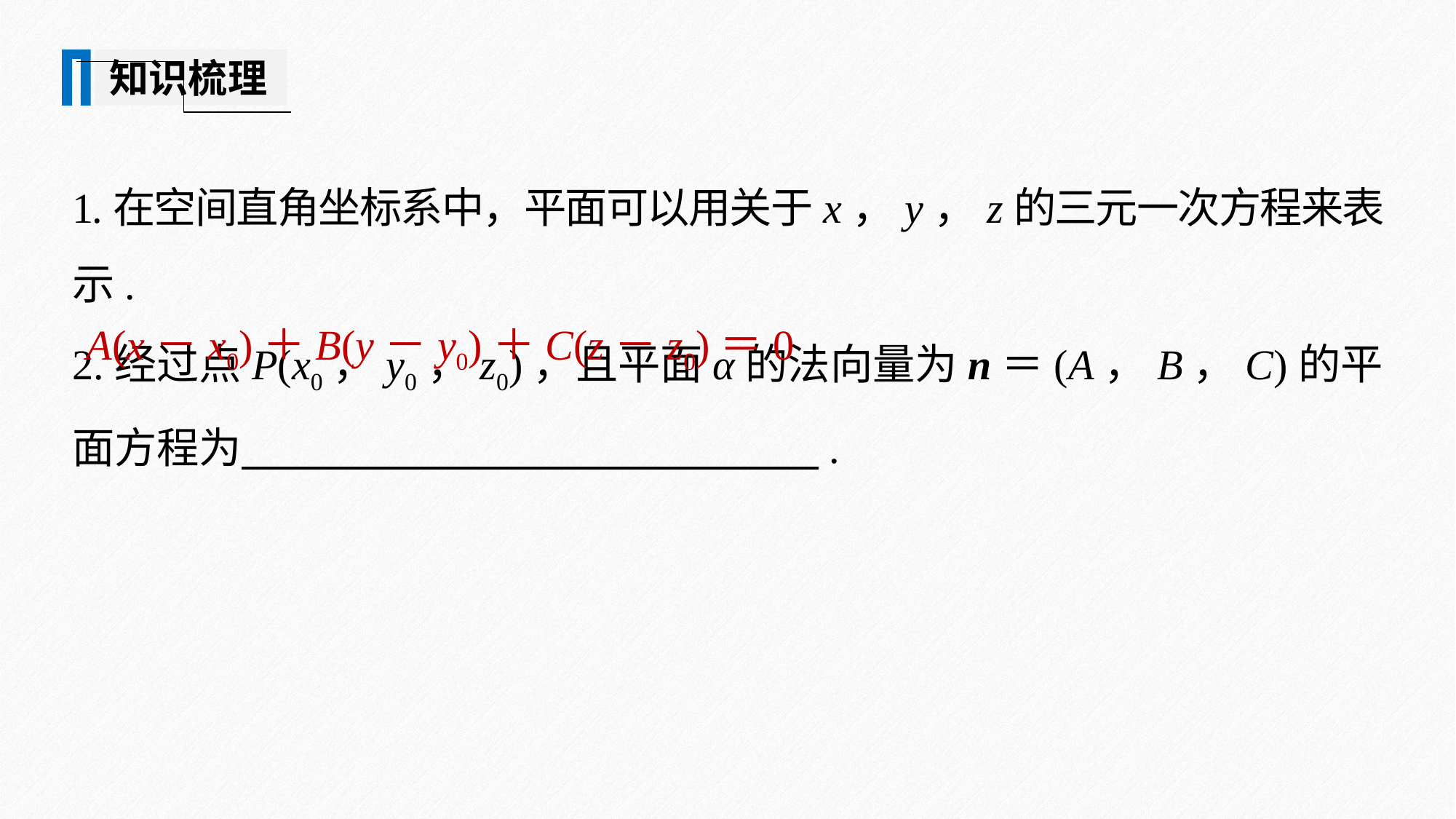

知识梳理

1.在空间直角坐标系中，平面可以用关于x，y，z的三元一次方程来表示.
2.经过点P(x0，y0，z0)，且平面α的法向量为n＝(A，B，C)的平面方程为                                                             .
A(x－x0)＋B(y－y0)＋C(z－z0)＝0